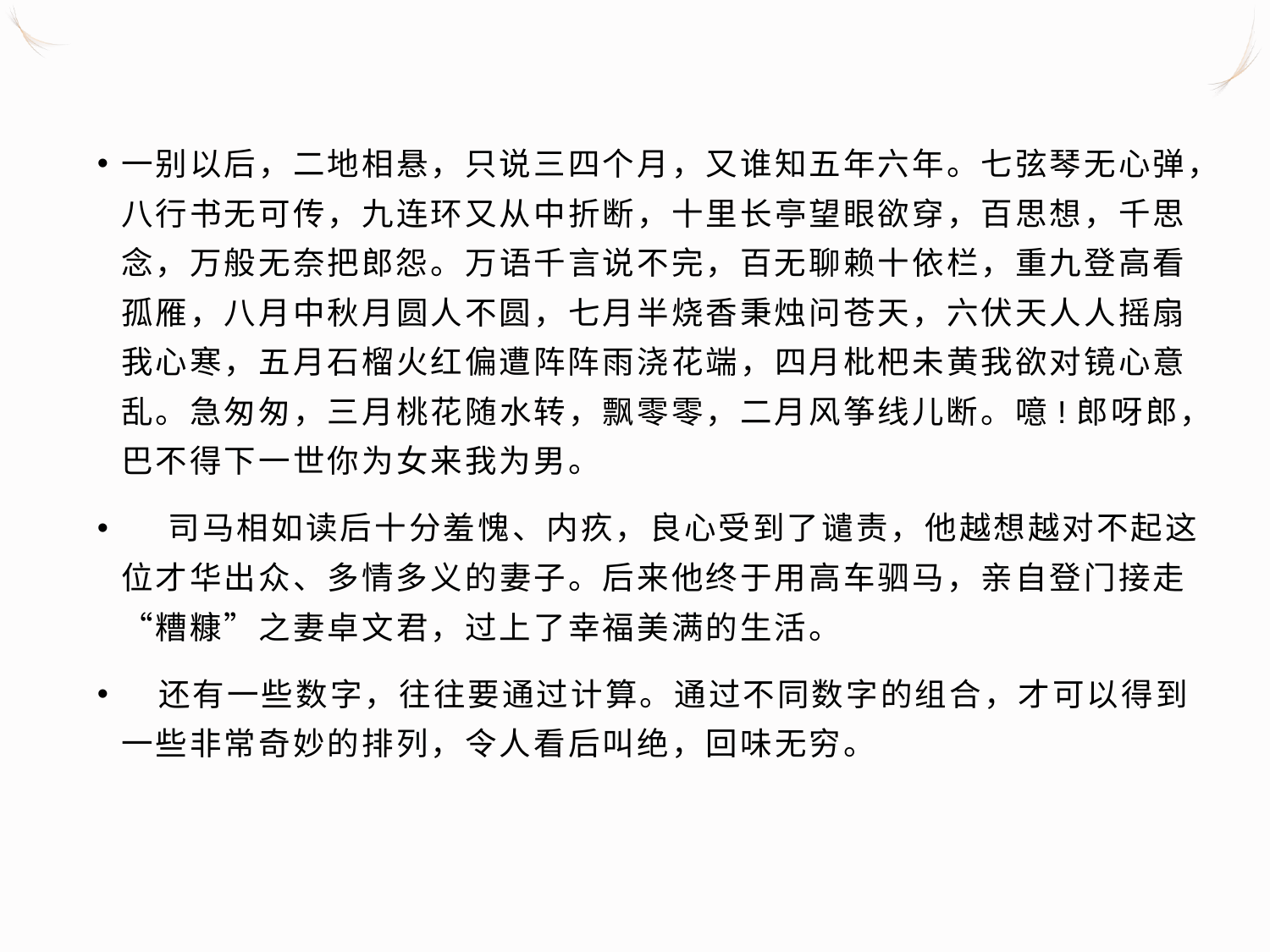

一别以后，二地相悬，只说三四个月，又谁知五年六年。七弦琴无心弹，八行书无可传，九连环又从中折断，十里长亭望眼欲穿，百思想，千思念，万般无奈把郎怨。万语千言说不完，百无聊赖十依栏，重九登高看孤雁，八月中秋月圆人不圆，七月半烧香秉烛问苍天，六伏天人人摇扇我心寒，五月石榴火红偏遭阵阵雨浇花端，四月枇杷未黄我欲对镜心意乱。急匆匆，三月桃花随水转，飘零零，二月风筝线儿断。噫!郎呀郎，巴不得下一世你为女来我为男。
    司马相如读后十分羞愧、内疚，良心受到了谴责，他越想越对不起这位才华出众、多情多义的妻子。后来他终于用高车驷马，亲自登门接走“糟糠”之妻卓文君，过上了幸福美满的生活。
   还有一些数字，往往要通过计算。通过不同数字的组合，才可以得到一些非常奇妙的排列，令人看后叫绝，回味无穷。